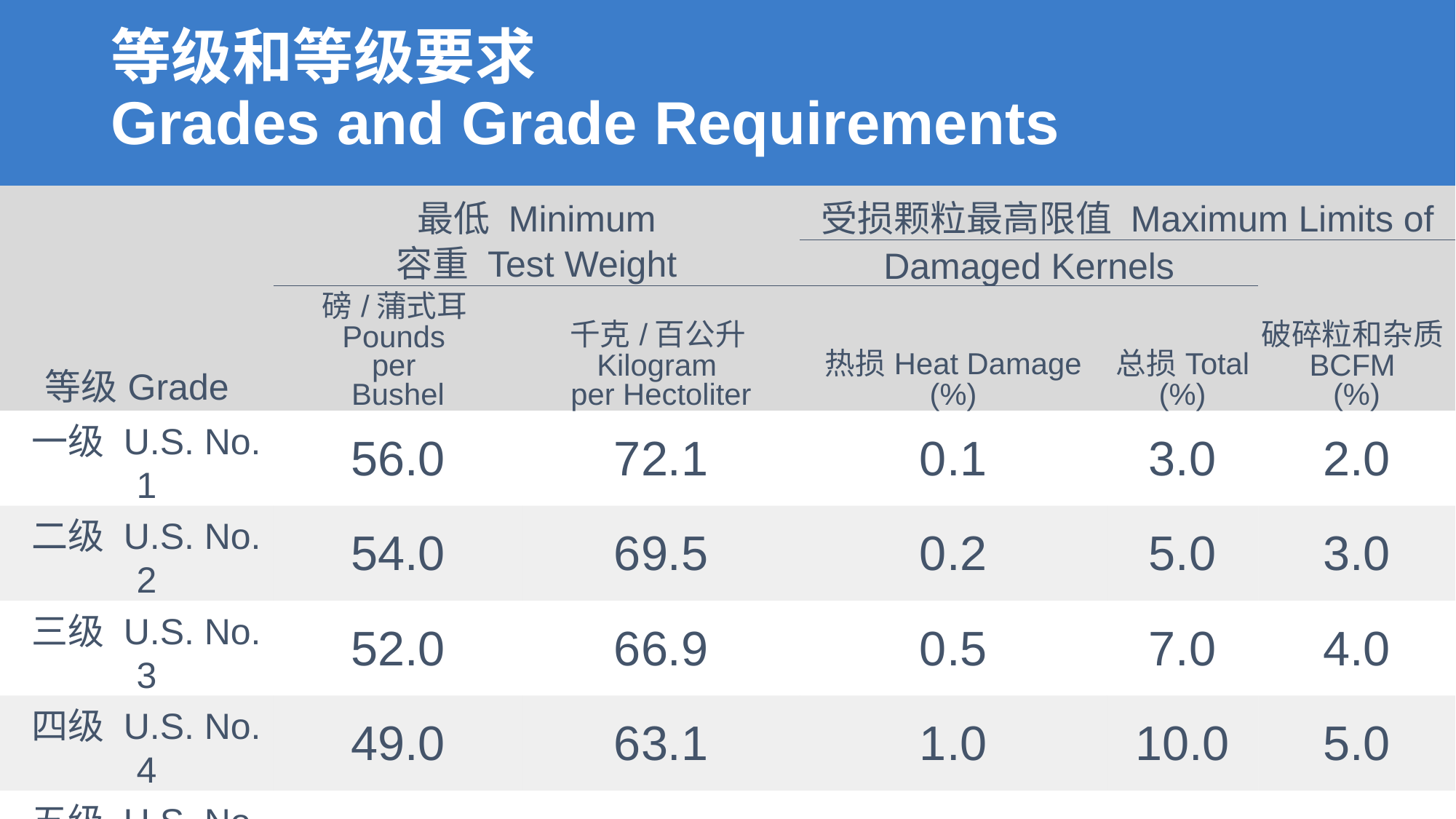

# 等级和等级要求 Grades and Grade Requirements
|  | 最低 Minimum |  | 受损颗粒最高限值 Maximum Limits of |  |  |
| --- | --- | --- | --- | --- | --- |
|  | 容重 Test Weight |  | Damaged Kernels |  |  |
| 等级Grade | 磅/蒲式耳 Pounds per Bushel | 千克/百公升 Kilogram per Hectoliter | 热损Heat Damage (%) | 总损Total (%) | 破碎粒和杂质BCFM (%) |
| 一级 U.S. No. 1 | 56.0 | 72.1 | 0.1 | 3.0 | 2.0 |
| 二级 U.S. No. 2 | 54.0 | 69.5 | 0.2 | 5.0 | 3.0 |
| 三级 U.S. No. 3 | 52.0 | 66.9 | 0.5 | 7.0 | 4.0 |
| 四级 U.S. No. 4 | 49.0 | 63.1 | 1.0 | 10.0 | 5.0 |
| 五级 U.S. No. 5 | 46.0 | 59.2 | 3.0 | 15.0 | 7.0 |